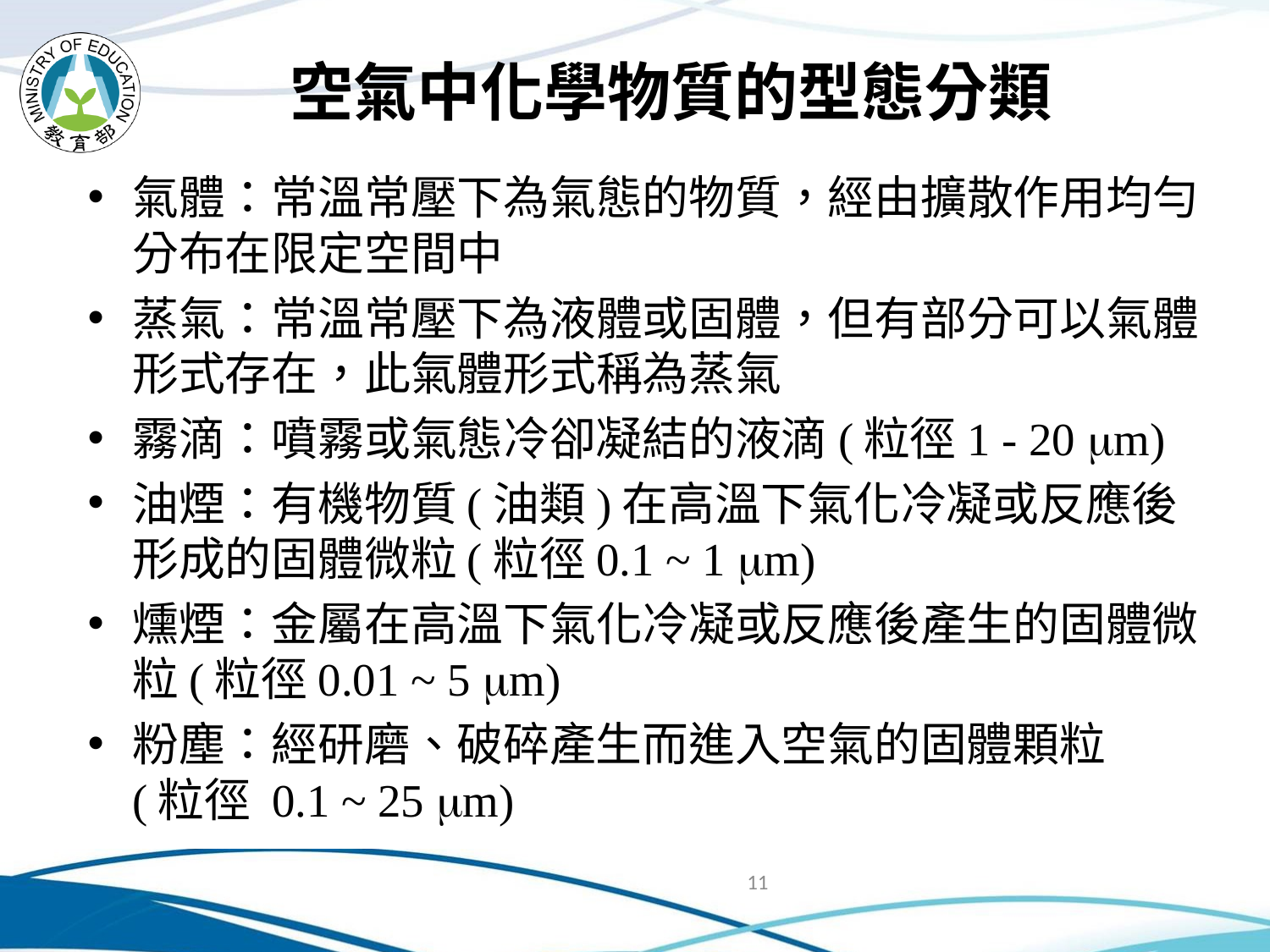

# 空氣中化學物質的型態分類
氣體：常溫常壓下為氣態的物質，經由擴散作用均勻分布在限定空間中
蒸氣：常溫常壓下為液體或固體，但有部分可以氣體形式存在，此氣體形式稱為蒸氣
霧滴：噴霧或氣態冷卻凝結的液滴(粒徑1 - 20 μm)
油煙：有機物質(油類)在高溫下氣化冷凝或反應後形成的固體微粒(粒徑0.1 ~ 1 μm)
燻煙：金屬在高溫下氣化冷凝或反應後產生的固體微粒(粒徑0.01 ~ 5 μm)
粉塵：經研磨、破碎產生而進入空氣的固體顆粒
(粒徑 0.1 ~ 25 μm)
11